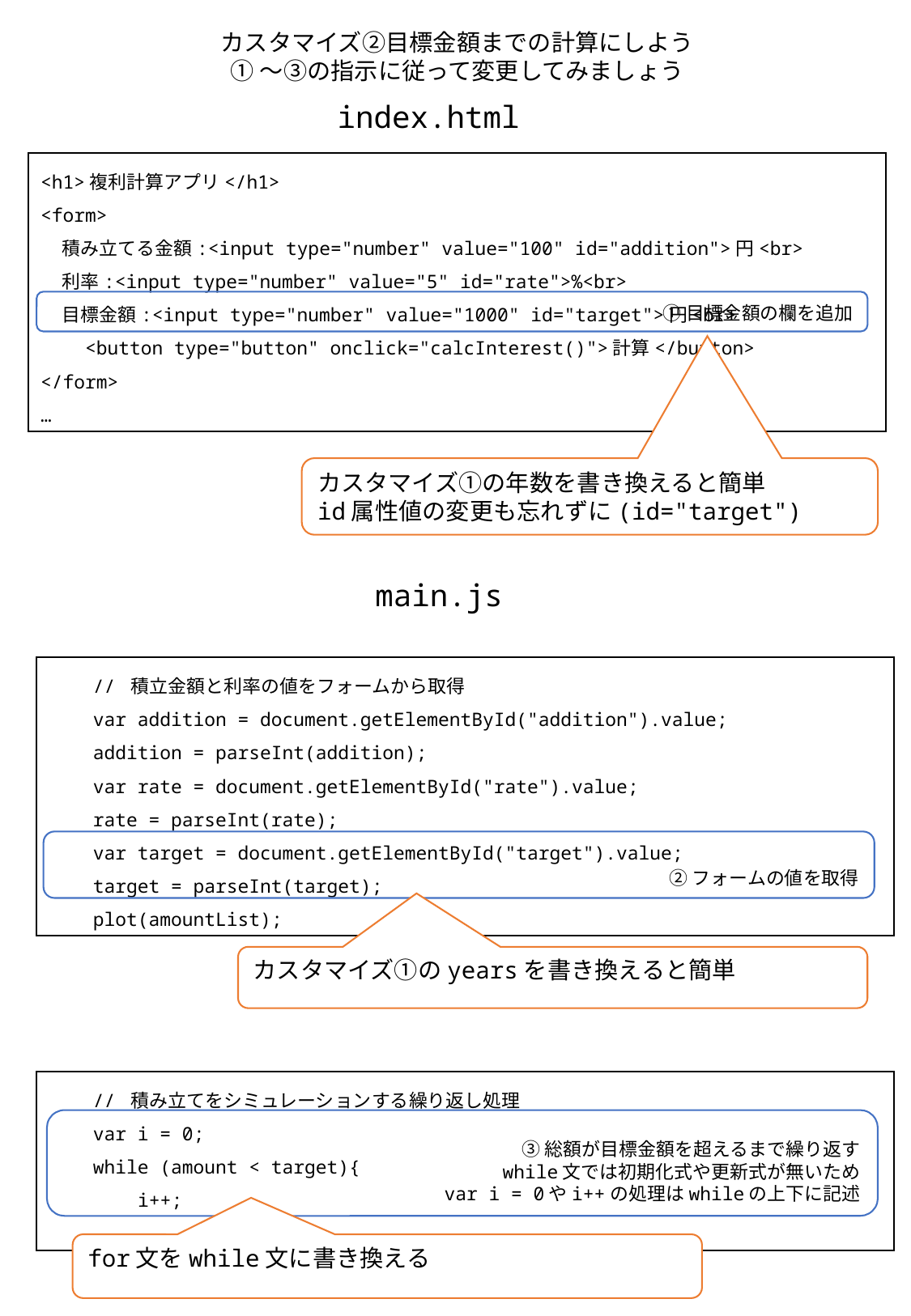

カスタマイズ②目標金額までの計算にしよう
①～③の指示に従って変更してみましょう

index.html
<h1>複利計算アプリ</h1>
<form>
    積み立てる金額:<input type="number" value="100" id="addition">円<br>
    利率:<input type="number" value="5" id="rate">%<br>
    目標金額:<input type="number" value="1000" id="target">円<br>
    <button type="button" onclick="calcInterest()">計算</button>
</form>
…
①目標金額の欄を追加
カスタマイズ①の年数を書き換えると簡単
id属性値の変更も忘れずに(id="target")
main.js
    // 積立金額と利率の値をフォームから取得
    var addition = document.getElementById("addition").value;
    addition = parseInt(addition);
    var rate = document.getElementById("rate").value;
    rate = parseInt(rate);
    var target = document.getElementById("target").value;
    target = parseInt(target);
    plot(amountList);
②フォームの値を取得
カスタマイズ①のyearsを書き換えると簡単
    // 積み立てをシミュレーションする繰り返し処理
    var i = 0;
    while (amount < target){
        i++;

③総額が目標金額を超えるまで繰り返す
while文では初期化式や更新式が無いため
var i = 0やi++の処理はwhileの上下に記述
for文をwhile文に書き換える